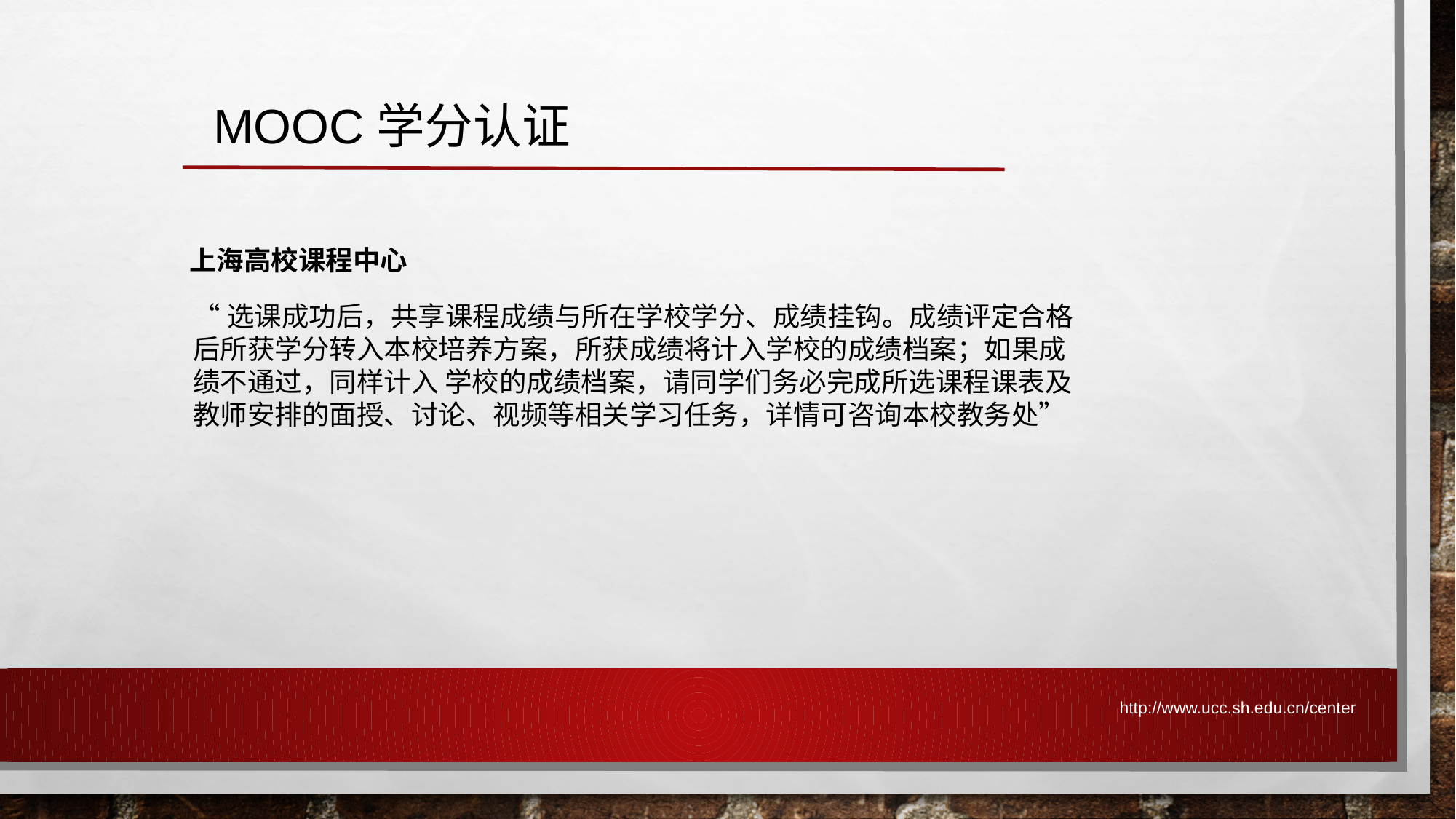

MOOC学分认证
上海高校课程中心
“选课成功后，共享课程成绩与所在学校学分、成绩挂钩。成绩评定合格后所获学分转入本校培养方案，所获成绩将计入学校的成绩档案；如果成绩不通过，同样计入 学校的成绩档案，请同学们务必完成所选课程课表及教师安排的面授、讨论、视频等相关学习任务，详情可咨询本校教务处”
http://www.ucc.sh.edu.cn/center